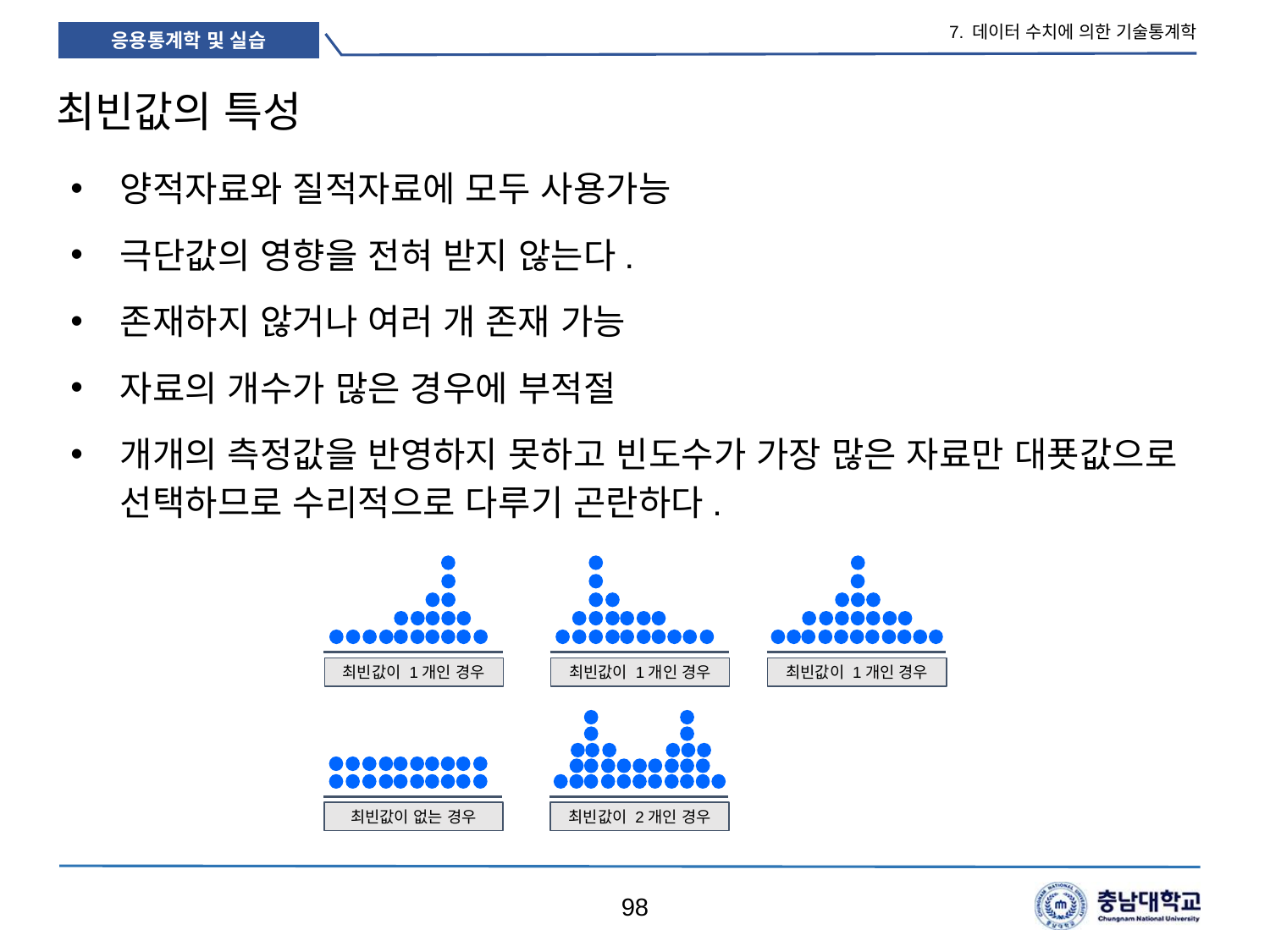

7. 데이터 수치에 의한 기술통계학
# 최빈값의 특성
양적자료와 질적자료에 모두 사용가능
극단값의 영향을 전혀 받지 않는다.
존재하지 않거나 여러 개 존재 가능
자료의 개수가 많은 경우에 부적절
개개의 측정값을 반영하지 못하고 빈도수가 가장 많은 자료만 대푯값으로 선택하므로 수리적으로 다루기 곤란하다.

최빈값이 1개인 경우
최빈값이 1개인 경우
최빈값이 1개인 경우

최빈값이 없는 경우
최빈값이 2개인 경우
98